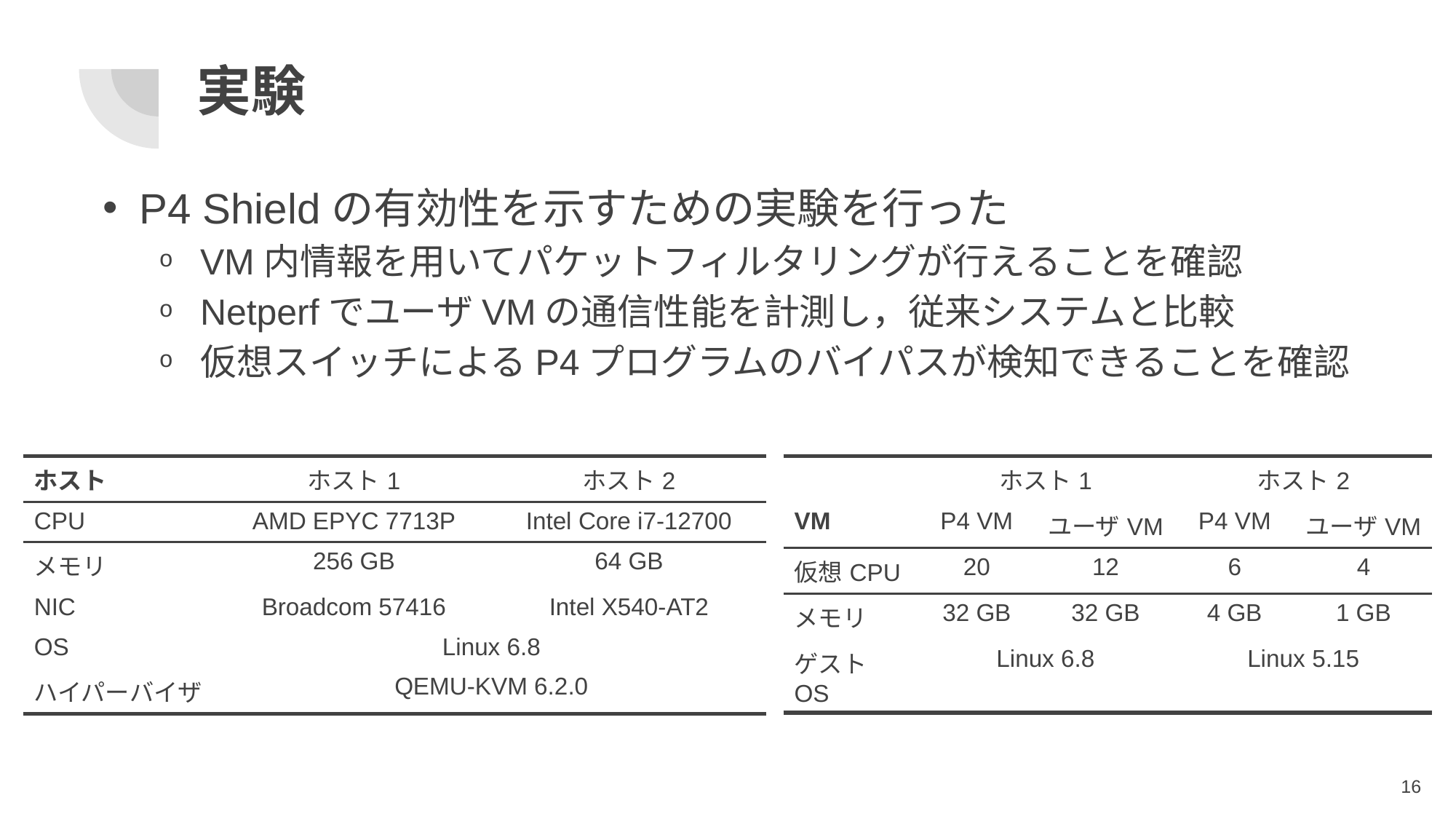

# 実験
P4 Shieldの有効性を示すための実験を行った
VM内情報を用いてパケットフィルタリングが行えることを確認
NetperfでユーザVMの通信性能を計測し，従来システムと比較
仮想スイッチによるP4プログラムのバイパスが検知できることを確認
| ホスト | ホスト1 | ホスト2 |
| --- | --- | --- |
| CPU | AMD EPYC 7713P | Intel Core i7-12700 |
| メモリ | 256 GB | 64 GB |
| NIC | Broadcom 57416 | Intel X540-AT2 |
| OS | Linux 6.8 |  |
| ハイパーバイザ | QEMU-KVM 6.2.0 |  |
|  | ホスト1 |  | ホスト2 |  |
| --- | --- | --- | --- | --- |
| VM | P4 VM | ユーザVM | P4 VM | ユーザVM |
| 仮想CPU | 20 | 12 | 6 | 4 |
| メモリ | 32 GB | 32 GB | 4 GB | 1 GB |
| ゲストOS | Linux 6.8 |  | Linux 5.15 |  |
16